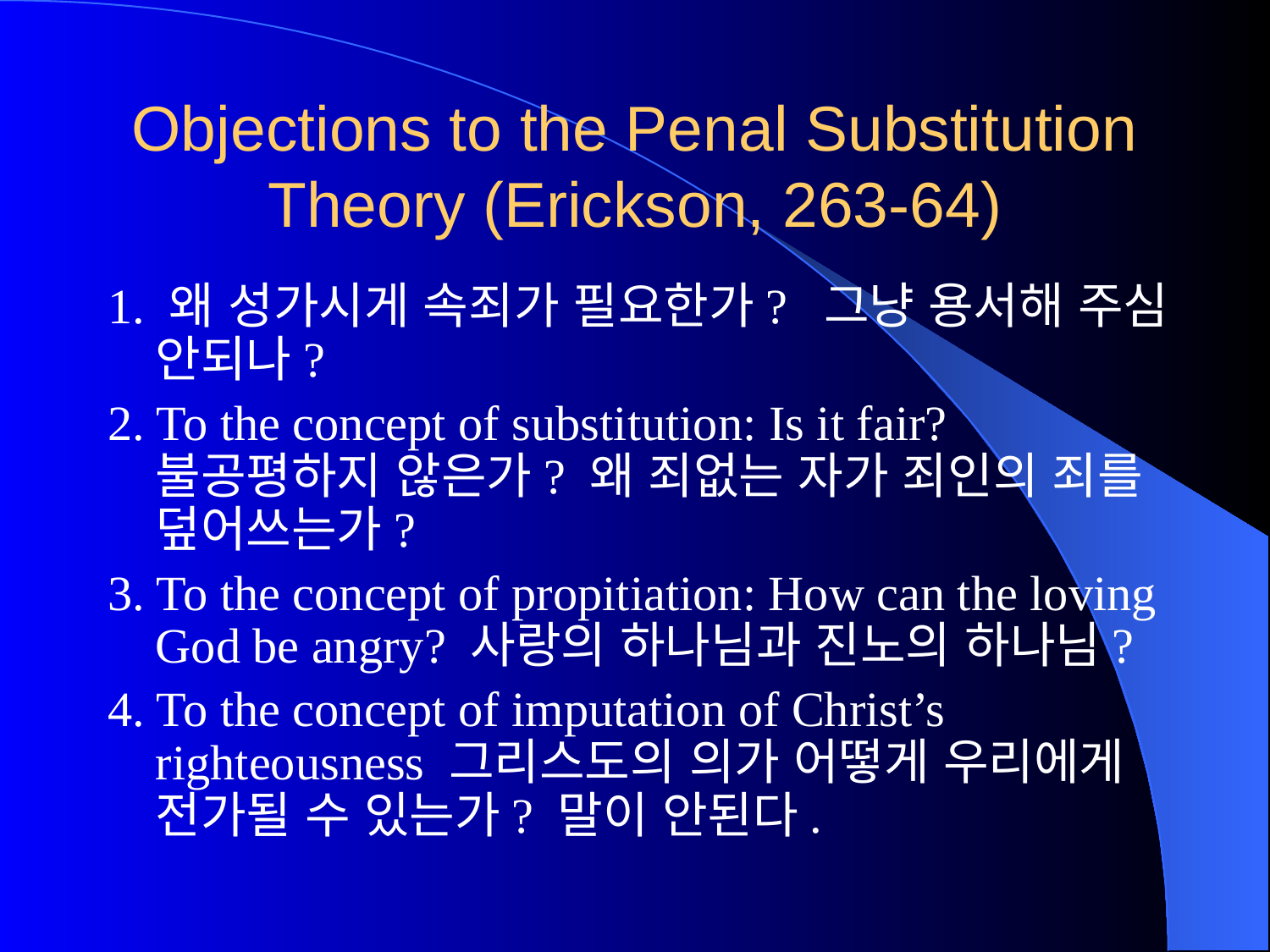

# Objections to the Penal Substitution Theory (Erickson, 263-64)
1. 왜 성가시게 속죄가 필요한가?  그냥 용서해 주심 안되나?
2. To the concept of substitution: Is it fair? 불공평하지 않은가? 왜 죄없는 자가 죄인의 죄를 덮어쓰는가?
3. To the concept of propitiation: How can the loving God be angry? 사랑의 하나님과 진노의 하나님?
4. To the concept of imputation of Christ’s righteousness 그리스도의 의가 어떻게 우리에게 전가될 수 있는가? 말이 안된다.